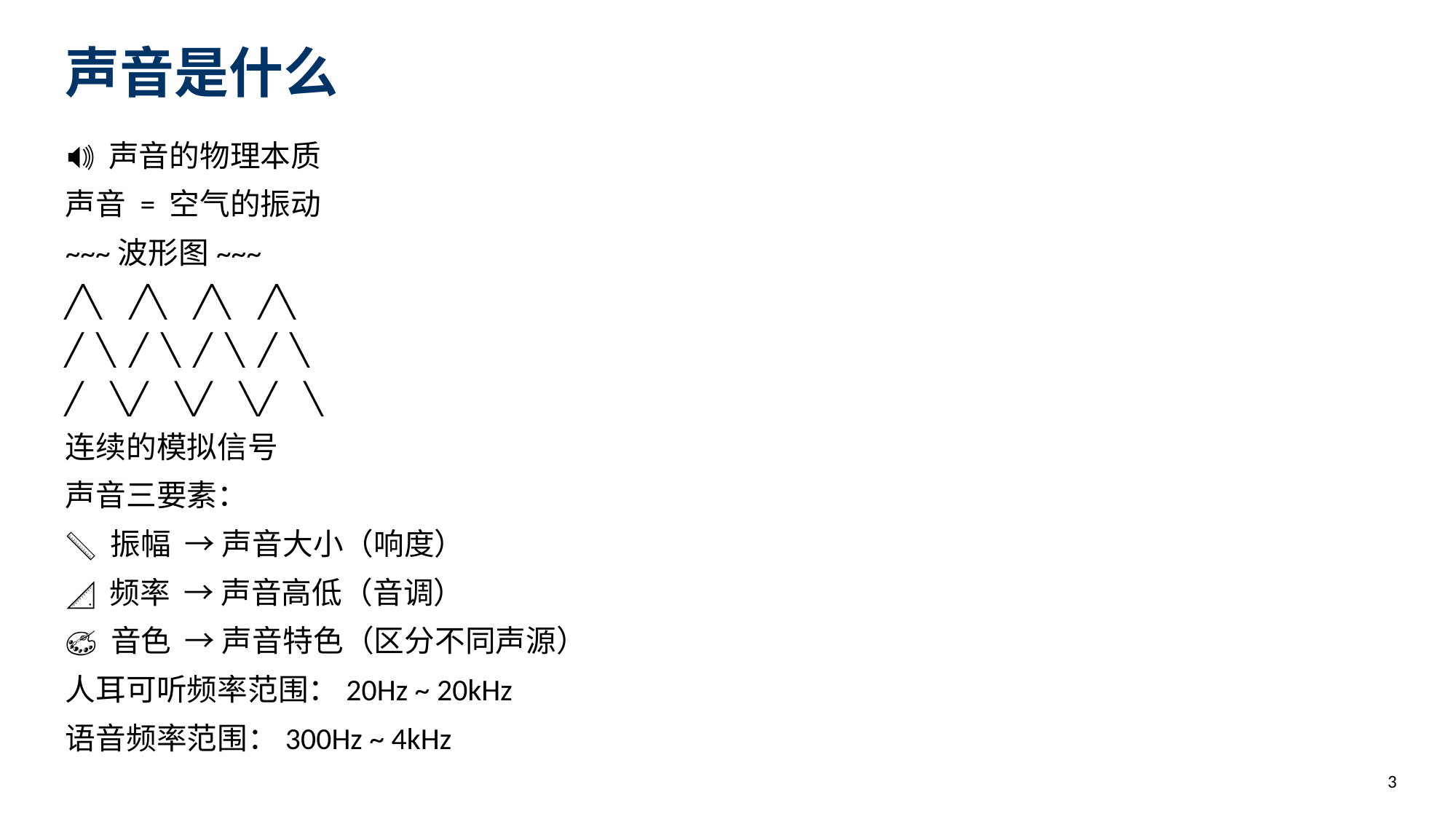

声音是什么
🔊 声音的物理本质
声音 = 空气的振动
~~~波形图~~~
╱╲    ╱╲    ╱╲    ╱╲
╱  ╲  ╱  ╲  ╱  ╲  ╱  ╲
╱    ╲╱    ╲╱    ╲╱    ╲
连续的模拟信号
声音三要素：
📏 振幅  → 声音大小（响度）
📐 频率  → 声音高低（音调）
🎨 音色  → 声音特色（区分不同声源）
人耳可听频率范围：20Hz ~ 20kHz
语音频率范围：300Hz ~ 4kHz
3